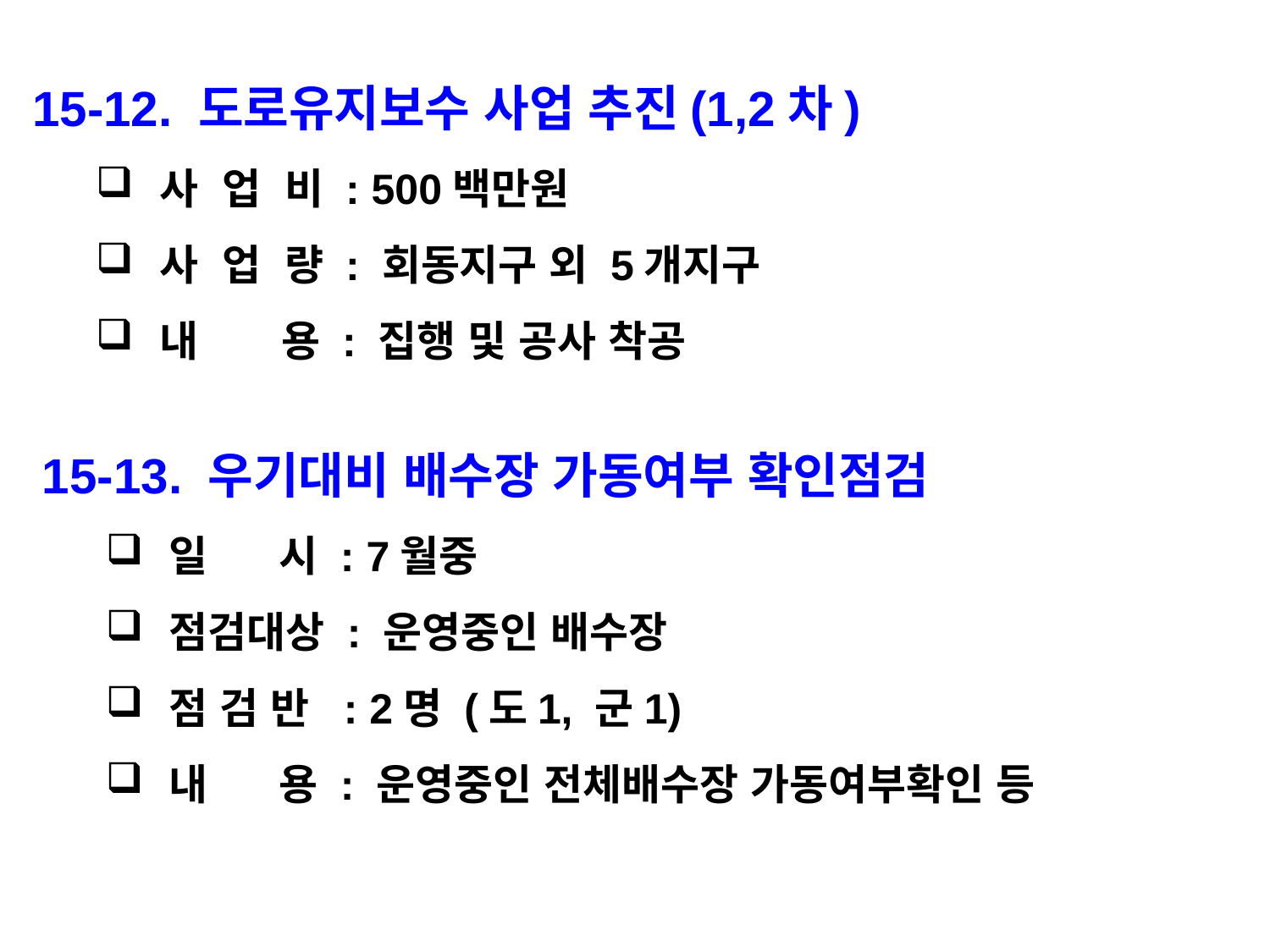

15-12. 도로유지보수 사업 추진(1,2차)
사  업  비 : 500백만원
사  업  량 : 회동지구 외 5개지구
내       용 : 집행 및 공사 착공
15-13. 우기대비 배수장 가동여부 확인점검
일      시 : 7월중
점검대상 : 운영중인 배수장
점 검 반  : 2명 (도1, 군1)
내      용 : 운영중인 전체배수장 가동여부확인 등